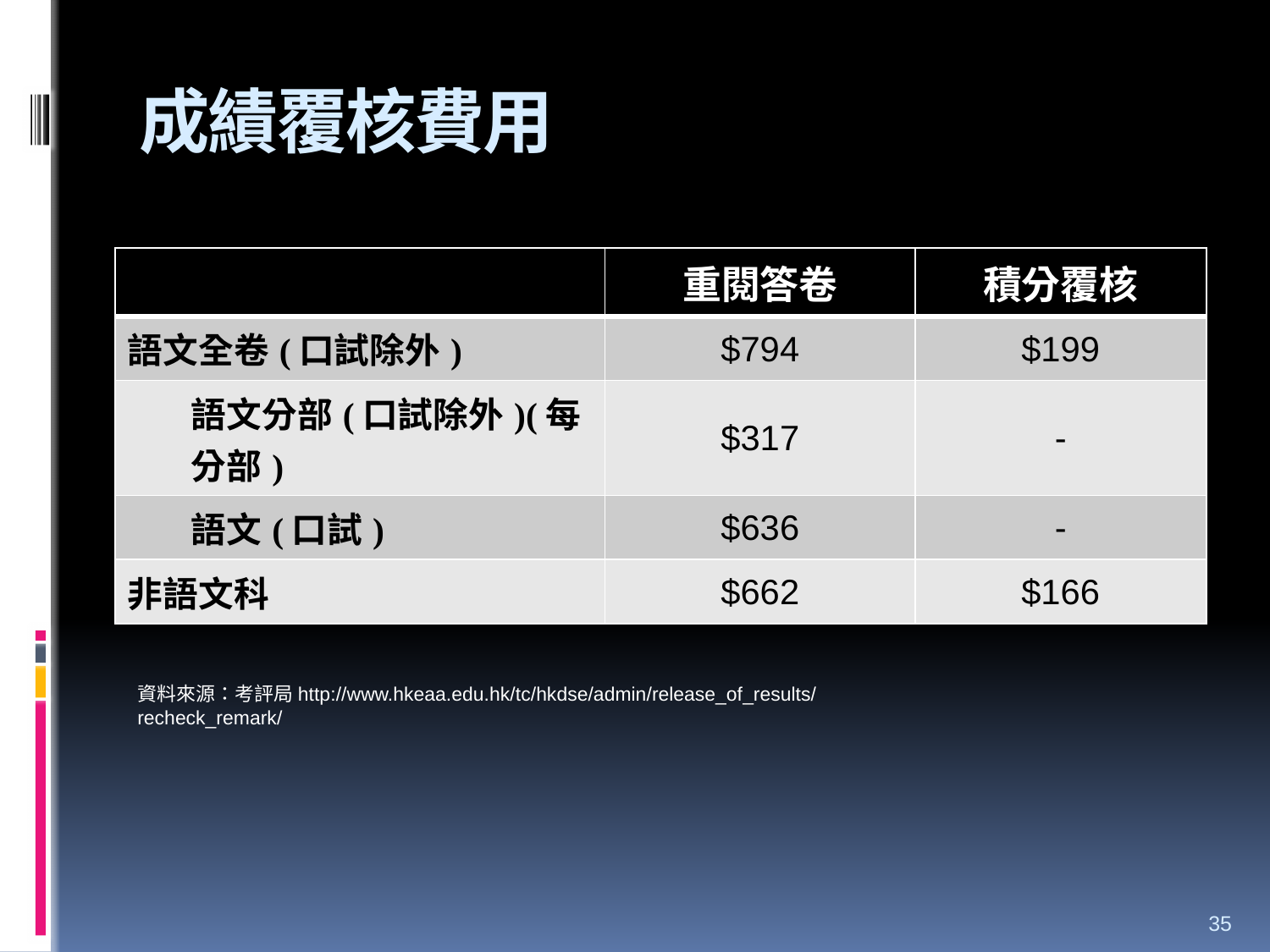

# 成績覆核費用
|  | 重閱答卷 | 積分覆核 |
| --- | --- | --- |
| 語文全卷(口試除外) | $794 | $199 |
| 語文分部(口試除外)(每分部) | $317 | - |
| 語文(口試) | $636 | - |
| 非語文科 | $662 | $166 |
資料來源：考評局http://www.hkeaa.edu.hk/tc/hkdse/admin/release_of_results/recheck_remark/
35